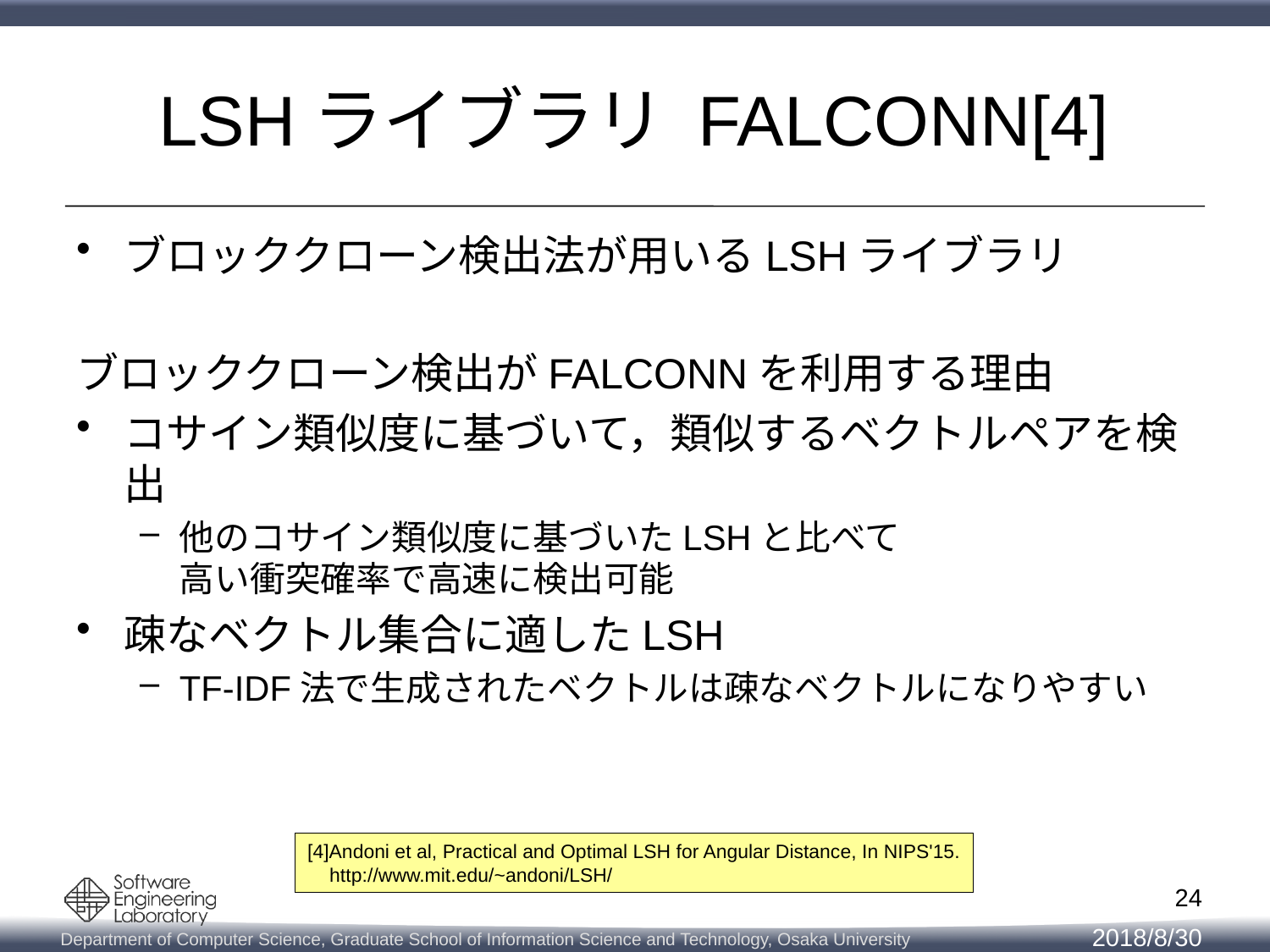

# LSHライブラリ FALCONN[4]
ブロッククローン検出法が用いるLSHライブラリ

ブロッククローン検出がFALCONNを利用する理由
コサイン類似度に基づいて，類似するベクトルペアを検出
他のコサイン類似度に基づいたLSHと比べて
高い衝突確率で高速に検出可能
疎なベクトル集合に適したLSH
TF-IDF法で生成されたベクトルは疎なベクトルになりやすい
[4]Andoni et al, Practical and Optimal LSH for Angular Distance, In NIPS'15.
    http://www.mit.edu/~andoni/LSH/
24
2018/8/30